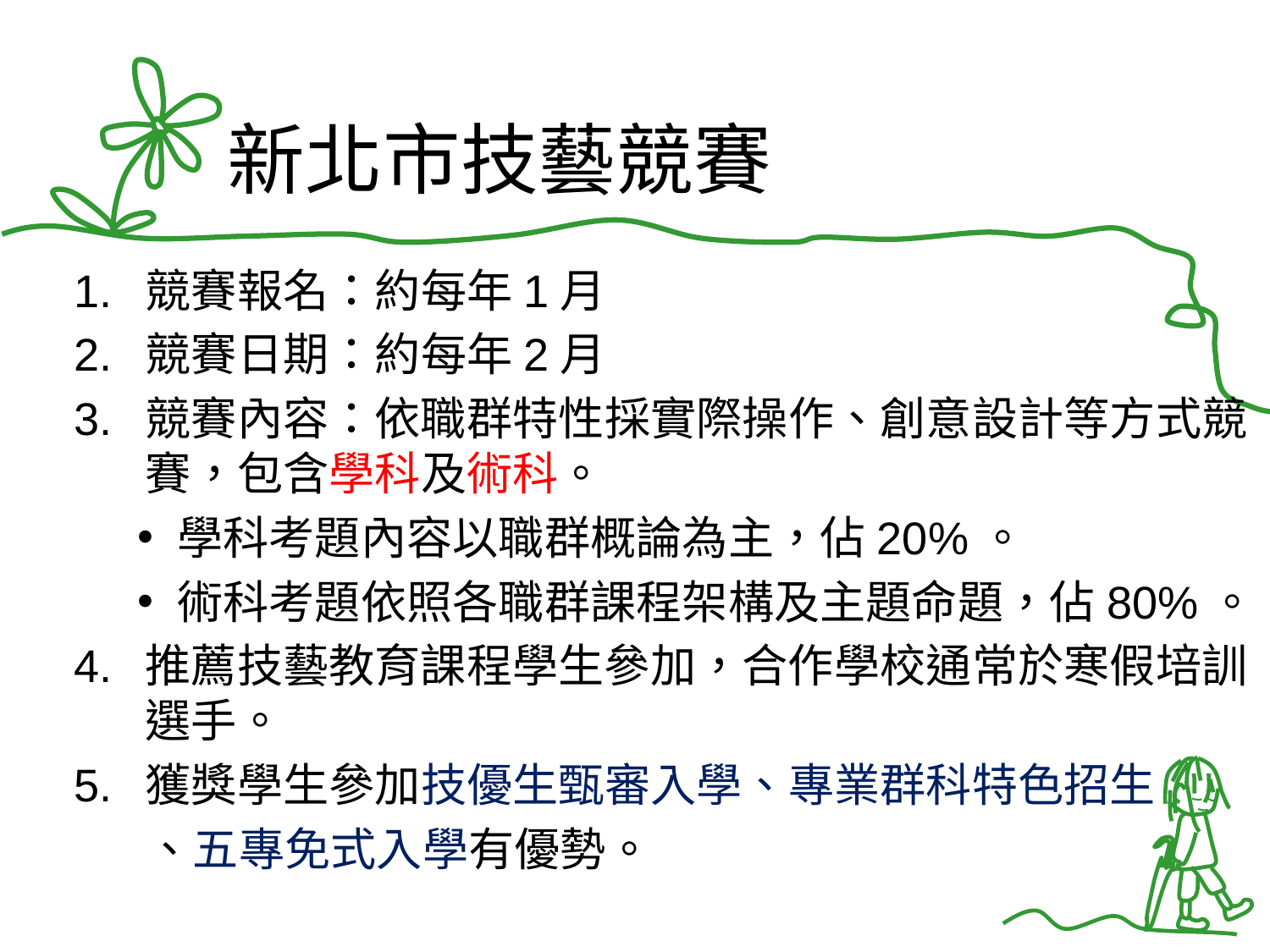

# 新北市技藝競賽
競賽報名：約每年1月
競賽日期：約每年2月
競賽內容：依職群特性採實際操作、創意設計等方式競賽，包含學科及術科。
學科考題內容以職群概論為主，佔20%。
術科考題依照各職群課程架構及主題命題，佔80%。
推薦技藝教育課程學生參加，合作學校通常於寒假培訓選手。
獲獎學生參加技優生甄審入學、專業群科特色招生
      、五專免式入學有優勢。